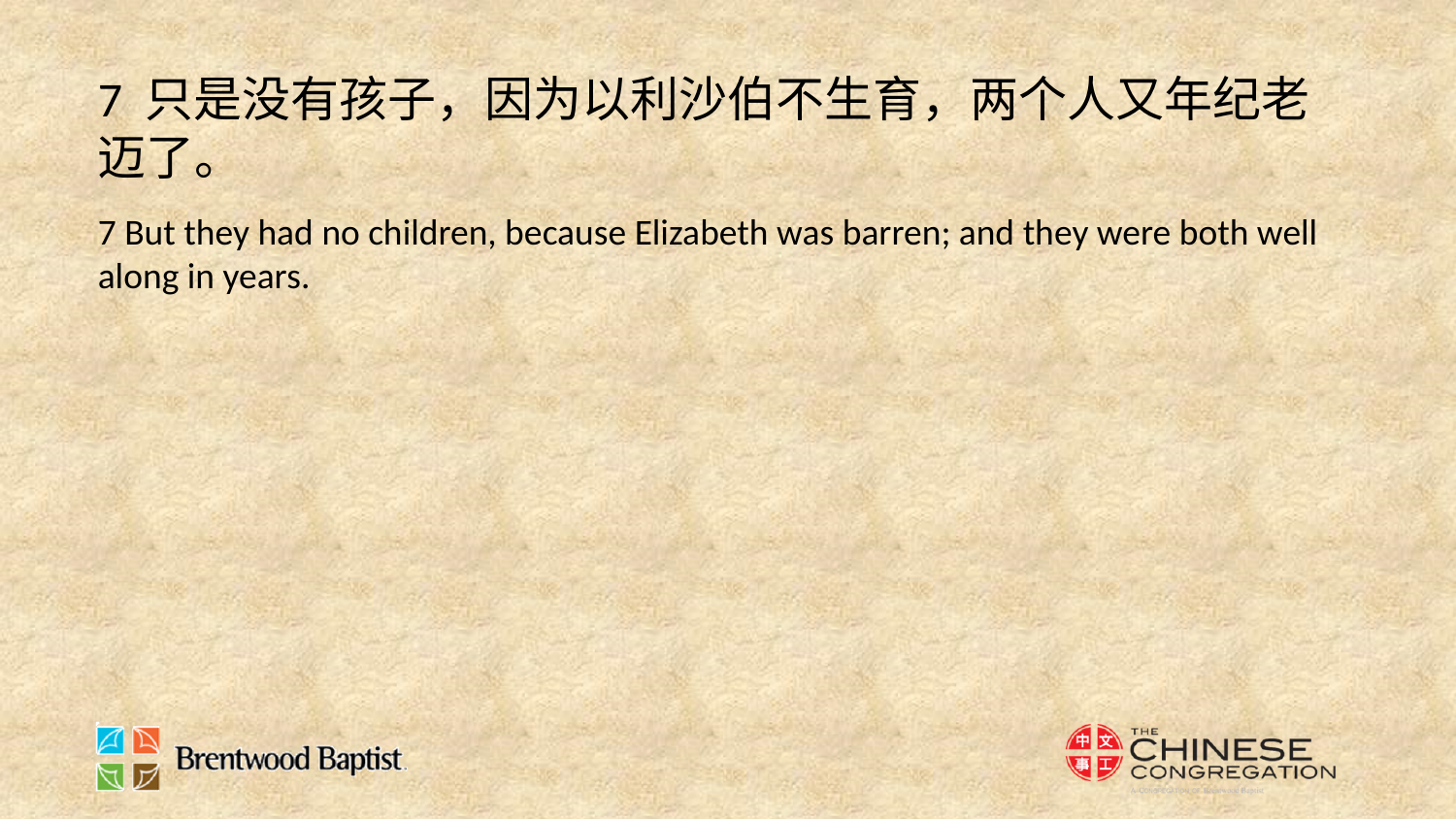

7 只是没有孩子，因为以利沙伯不生育，两个人又年纪老迈了。

7 But they had no children, because Elizabeth was barren; and they were both well along in years.